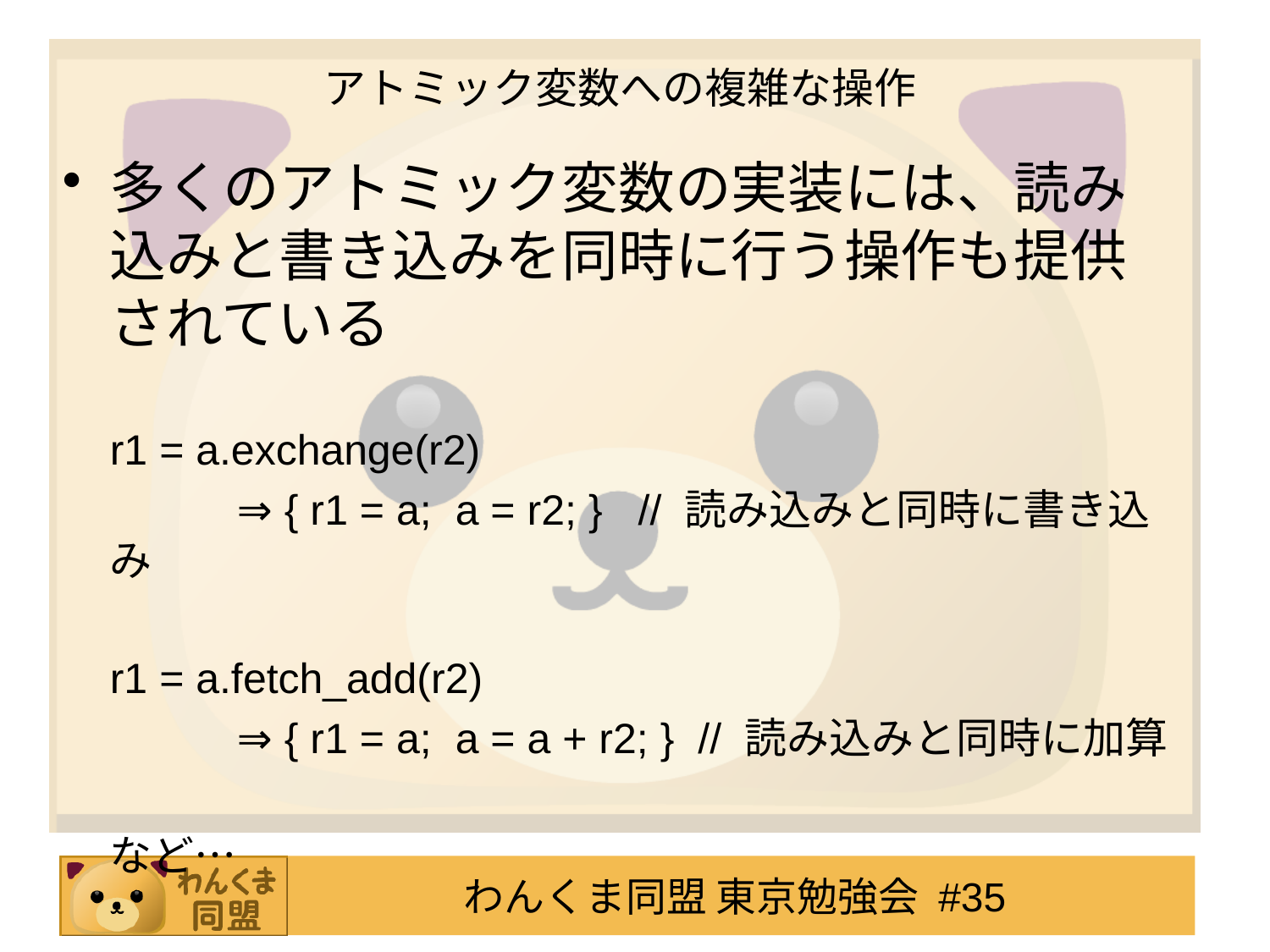

# アトミック変数への複雑な操作
多くのアトミック変数の実装には、読み込みと書き込みを同時に行う操作も提供されている

	r1 = a.exchange(r2)
		⇒ { r1 = a;  a = r2; }   // 読み込みと同時に書き込み

	r1 = a.fetch_add(r2)
		⇒ { r1 = a;  a = a + r2; }  // 読み込みと同時に加算

	など…